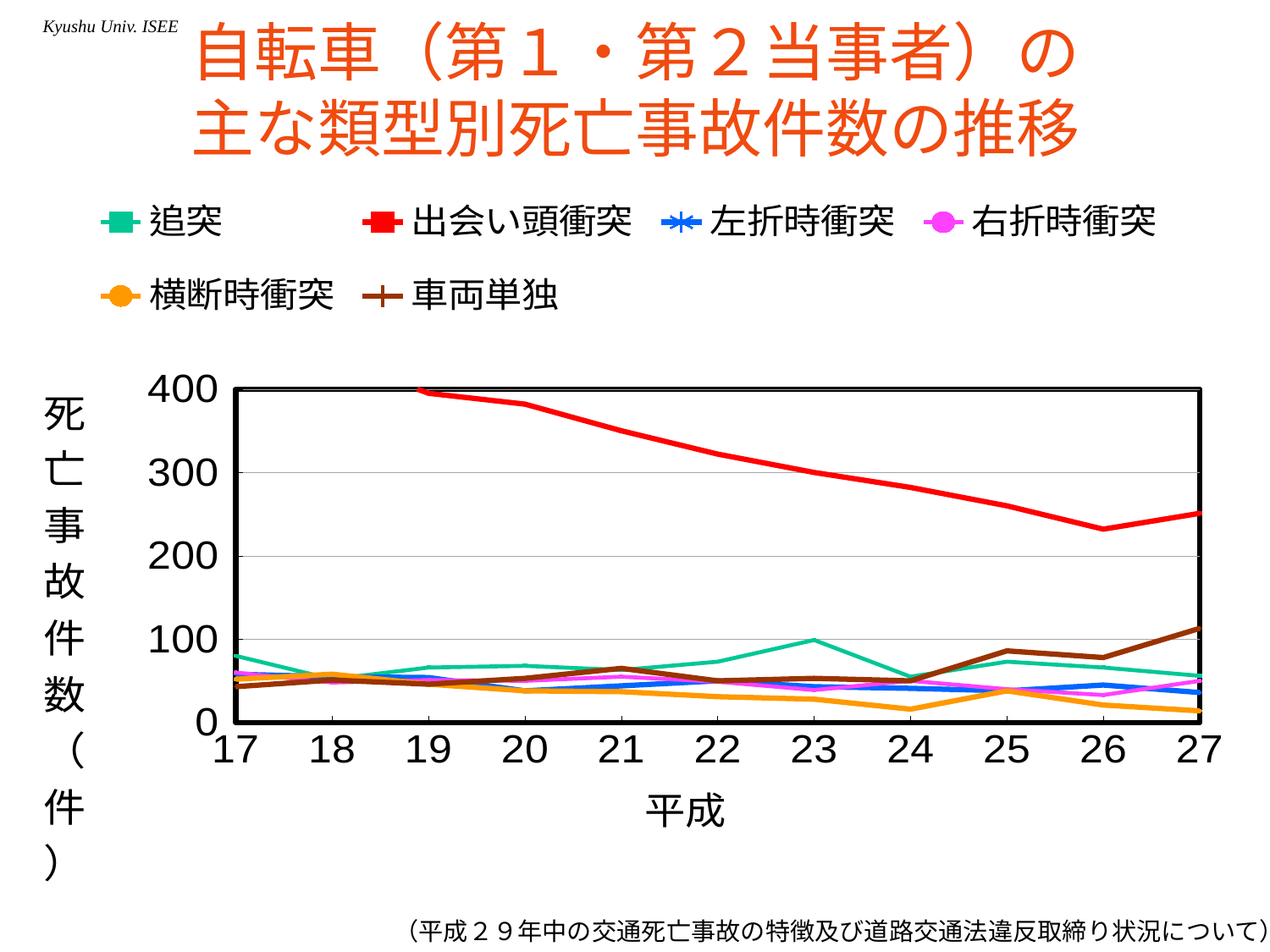

# 自転車（第１・第２当事者）の 主な類型別死亡事故件数の推移

### Chart

| Category | 追突 | 出会い頭衝突 | 左折時衝突 | 右折時衝突 | 横断時衝突 | 車両単独 |
|---|---|---|---|---|---|---|
| 17 | 80.0 | 425.0 | 58.0 | 60.0 | 52.0 | 43.0 |
| 18 | 52.0 | 438.0 | 55.0 | 48.0 | 58.0 | 51.0 |
| 19 | 66.0 | 395.0 | 54.0 | 51.0 | 46.0 | 46.0 |
| 20 | 68.0 | 382.0 | 38.0 | 50.0 | 38.0 | 53.0 |
| 21 | 63.0 | 350.0 | 44.0 | 55.0 | 37.0 | 65.0 |
| 22 | 73.0 | 322.0 | 50.0 | 49.0 | 31.0 | 50.0 |
| 23 | 99.0 | 300.0 | 43.0 | 39.0 | 28.0 | 53.0 |
| 24 | 55.0 | 282.0 | 41.0 | 50.0 | 16.0 | 50.0 |
| 25 | 73.0 | 260.0 | 38.0 | 40.0 | 38.0 | 86.0 |
| 26 | 66.0 | 232.0 | 45.0 | 33.0 | 21.0 | 78.0 |
| 27 | 56.0 | 251.0 | 36.0 | 50.0 | 14.0 | 113.0 |
（平成２９年中の交通死亡事故の特徴及び道路交通法違反取締り状況について）